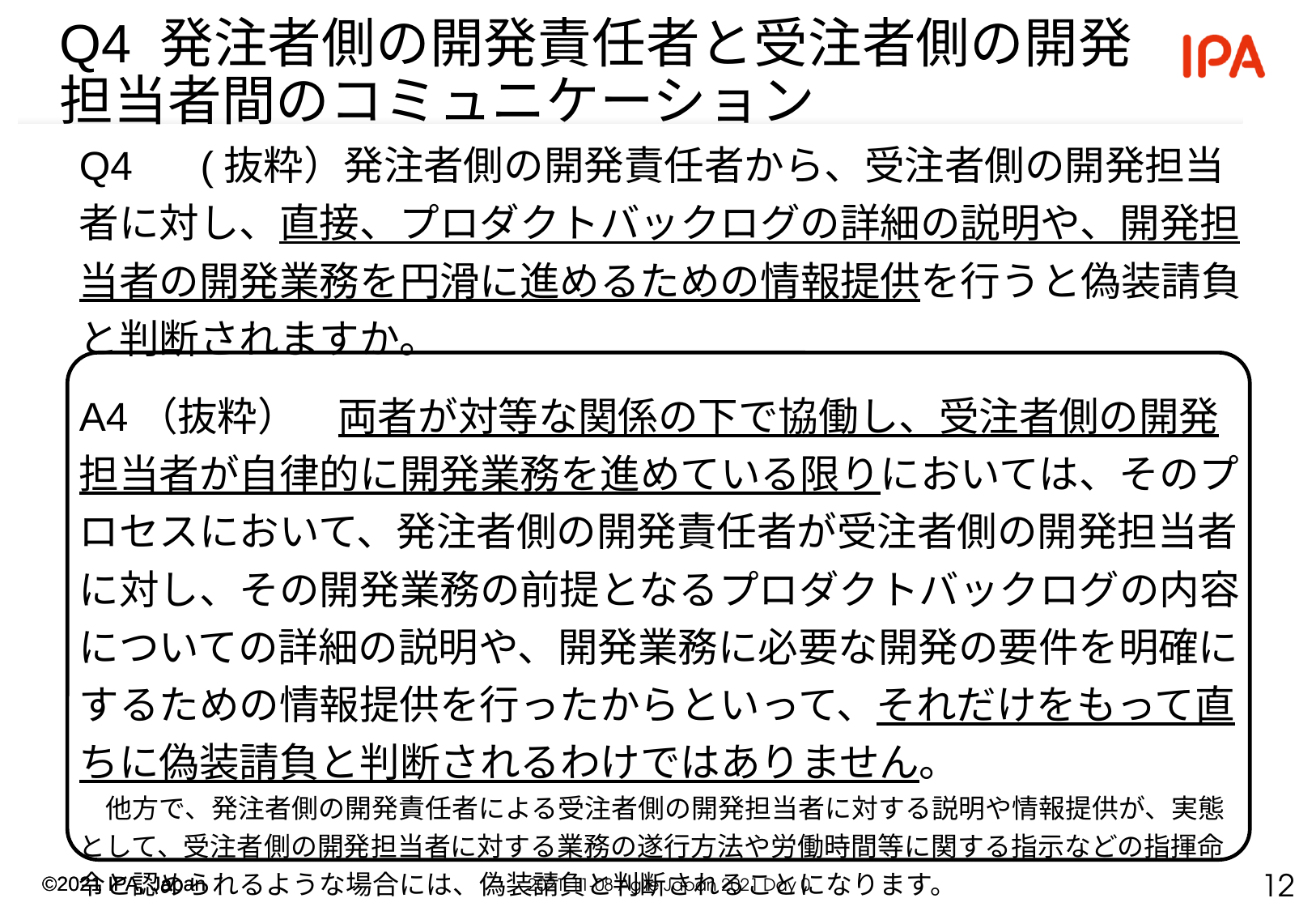

# Q4 発注者側の開発責任者と受注者側の開発担当者間のコミュニケーション
Q4　 (抜粋）発注者側の開発責任者から、受注者側の開発担当者に対し、直接、プロダクトバックログの詳細の説明や、開発担当者の開発業務を円滑に進めるための情報提供を行うと偽装請負と判断されますか。
A4（抜粋）　両者が対等な関係の下で協働し、受注者側の開発担当者が自律的に開発業務を進めている限りにおいては、そのプロセスにおいて、発注者側の開発責任者が受注者側の開発担当者に対し、その開発業務の前提となるプロダクトバックログの内容についての詳細の説明や、開発業務に必要な開発の要件を明確にするための情報提供を行ったからといって、それだけをもって直ちに偽装請負と判断されるわけではありません。
　他方で、発注者側の開発責任者による受注者側の開発担当者に対する説明や情報提供が、実態として、受注者側の開発担当者に対する業務の遂行方法や労働時間等に関する指示などの指揮命令と認められるような場合には、偽装請負と判断されることになります。

12